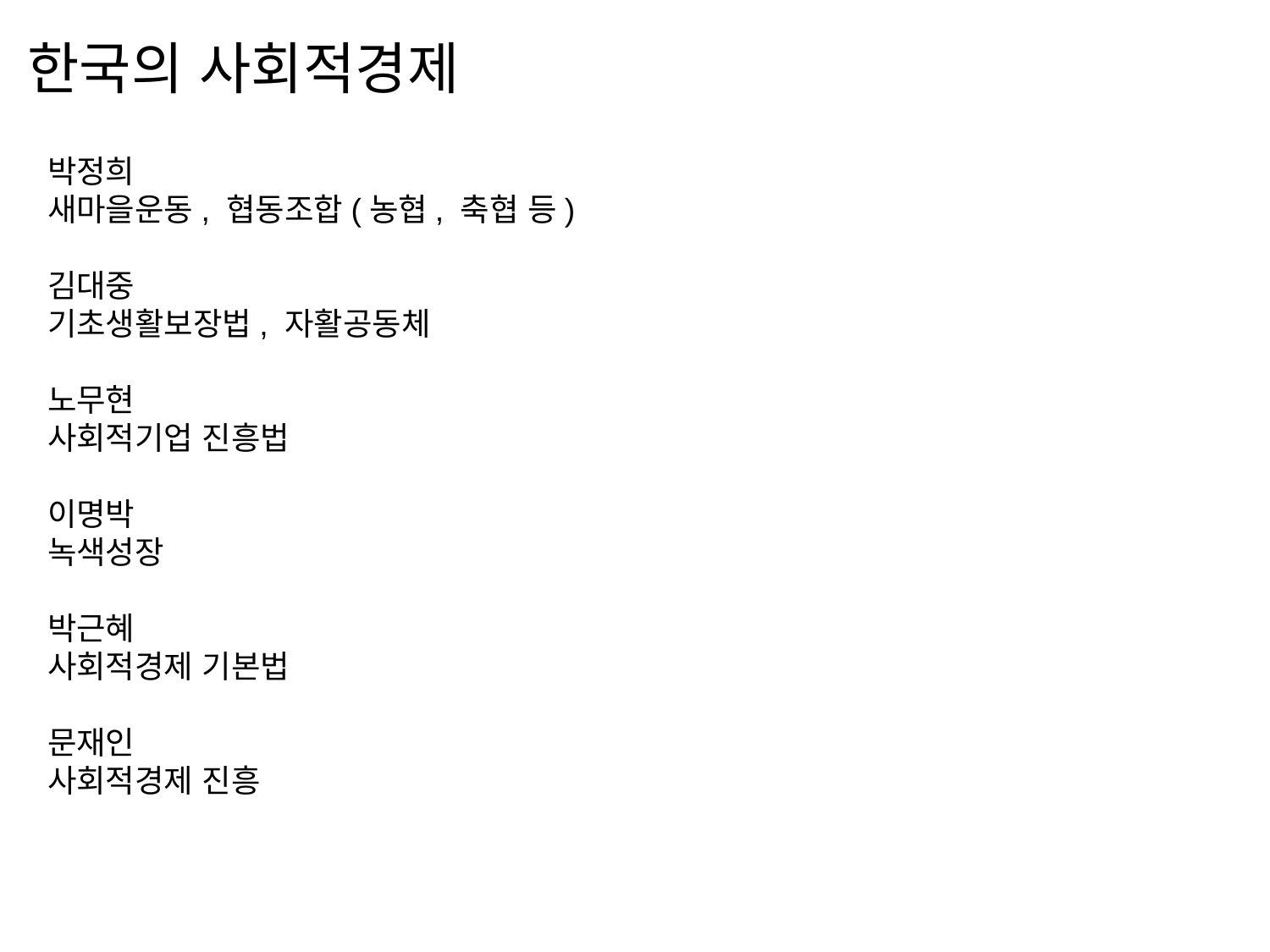

한국의 사회적경제
박정희
새마을운동, 협동조합(농협, 축협 등)

김대중
기초생활보장법, 자활공동체

노무현
사회적기업 진흥법

이명박
녹색성장

박근혜
사회적경제 기본법

문재인
사회적경제 진흥